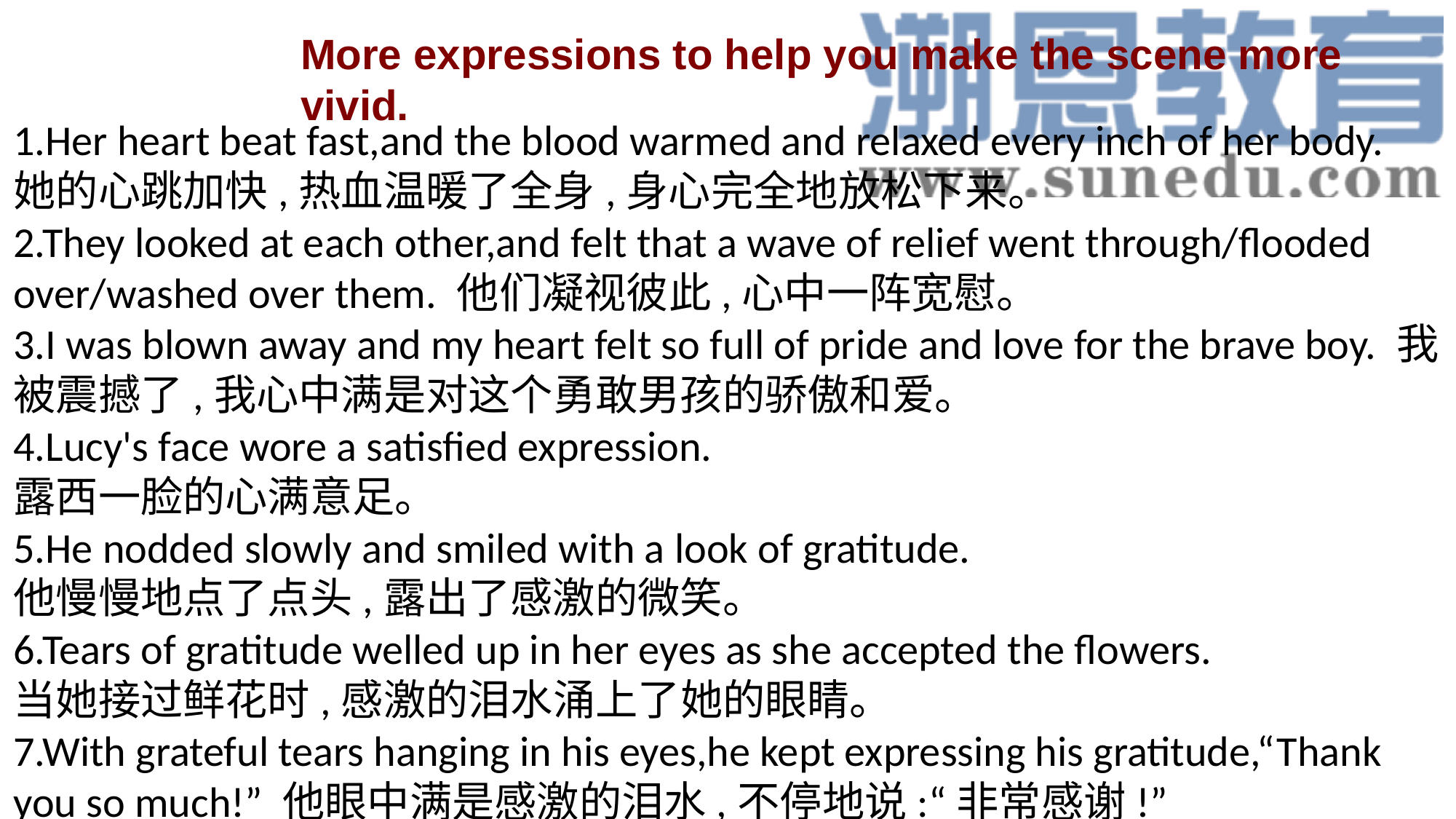

More expressions to help you make the scene more vivid.
1.Her heart beat fast,and the blood warmed and relaxed every inch of her body.    她的心跳加快,热血温暖了全身,身心完全地放松下来。
2.They looked at each other,and felt that a wave of relief went through/flooded over/washed over them. 他们凝视彼此,心中一阵宽慰。
3.I was blown away and my heart felt so full of pride and love for the brave boy. 我被震撼了,我心中满是对这个勇敢男孩的骄傲和爱。
4.Lucy's face wore a satisfied expression.
露西一脸的心满意足。
5.He nodded slowly and smiled with a look of gratitude.
他慢慢地点了点头,露出了感激的微笑。
6.Tears of gratitude welled up in her eyes as she accepted the flowers.
当她接过鲜花时,感激的泪水涌上了她的眼睛。
7.With grateful tears hanging in his eyes,he kept expressing his gratitude,“Thank you so much!” 他眼中满是感激的泪水,不停地说:“非常感谢!”